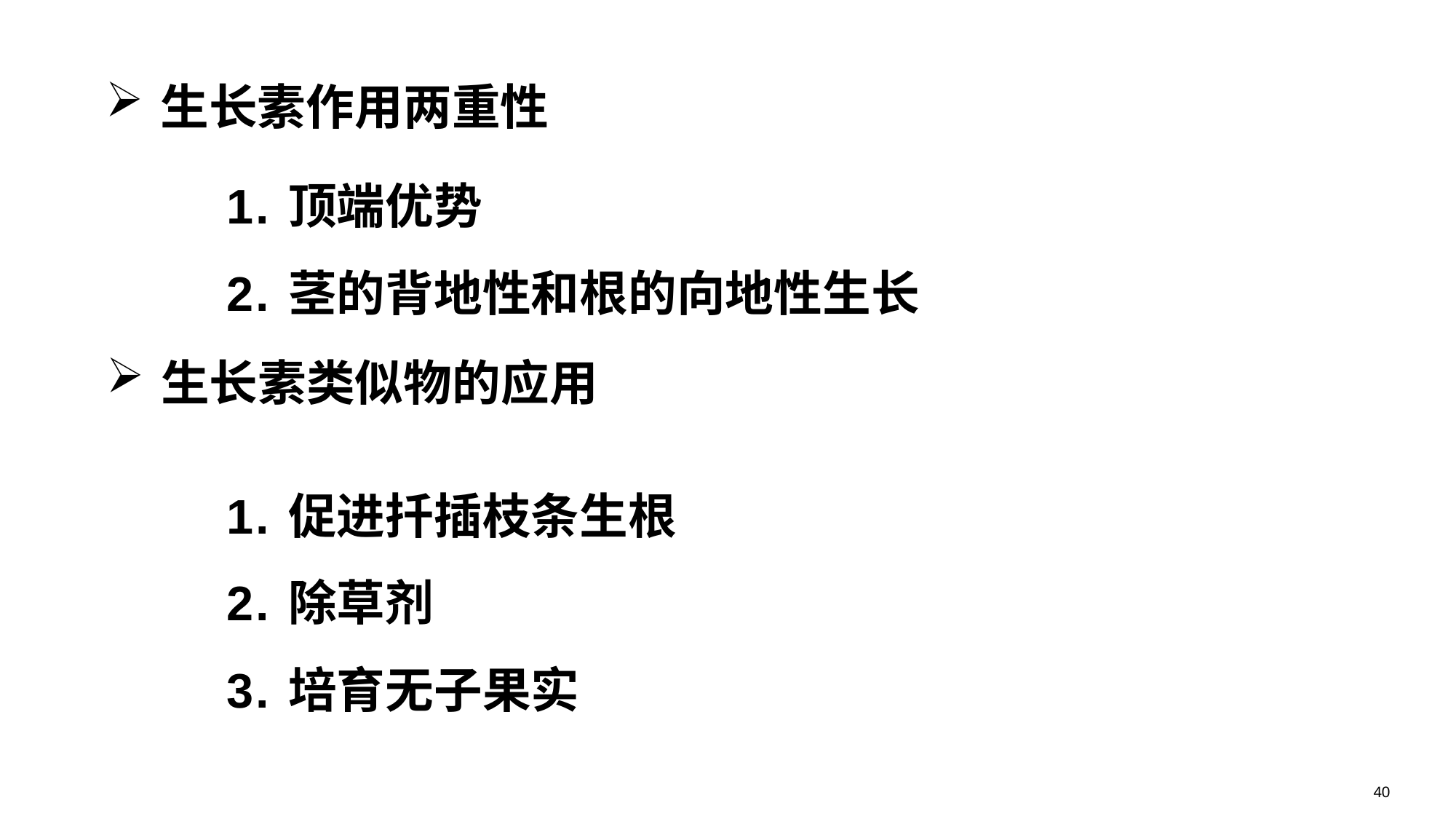

生长素作用两重性
顶端优势
茎的背地性和根的向地性生长

生长素类似物的应用
促进扦插枝条生根
除草剂
培育无子果实
40